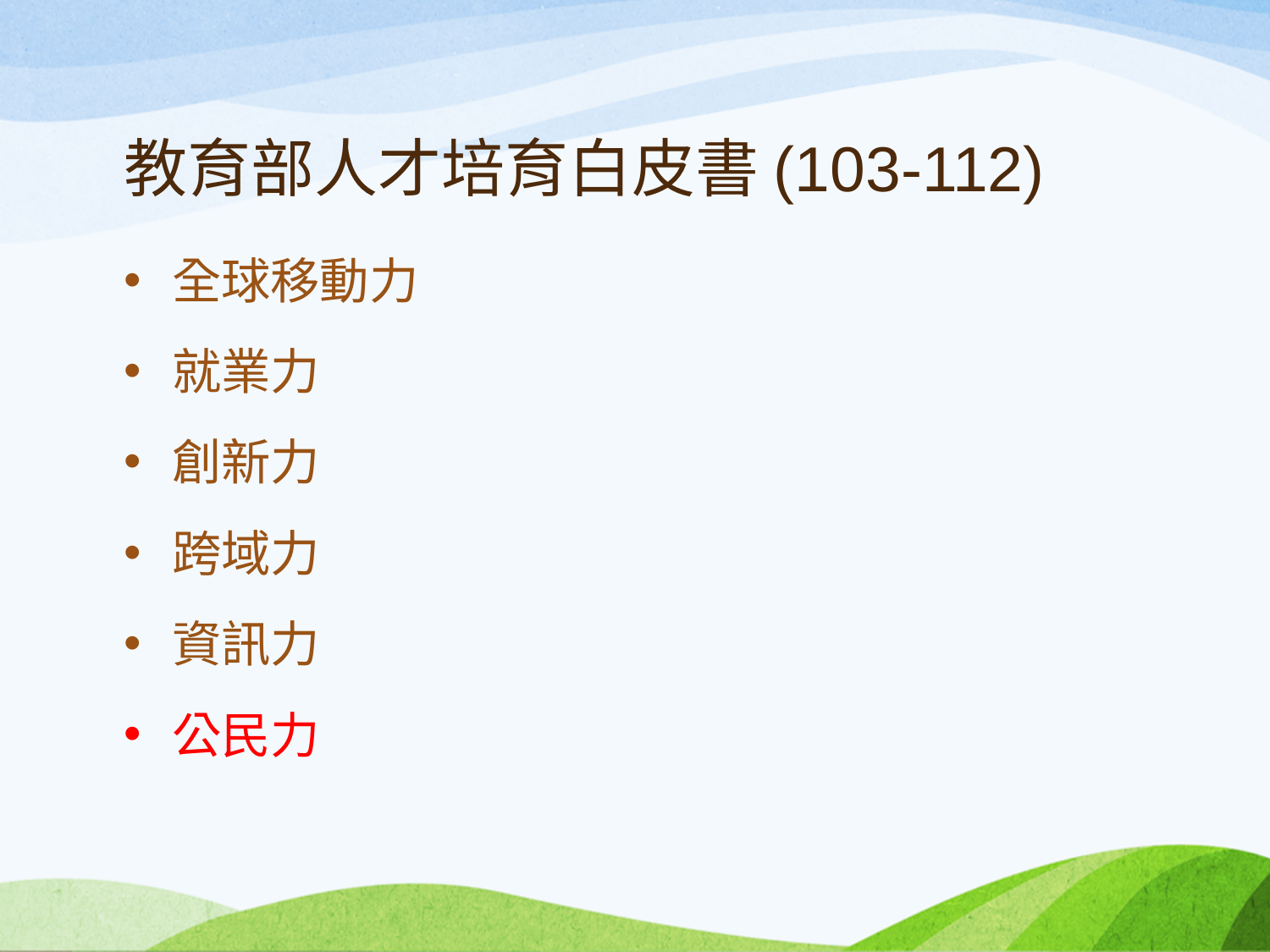

# 教育部人才培育白皮書(103-112)
全球移動力
就業力
創新力
跨域力
資訊力
公民力